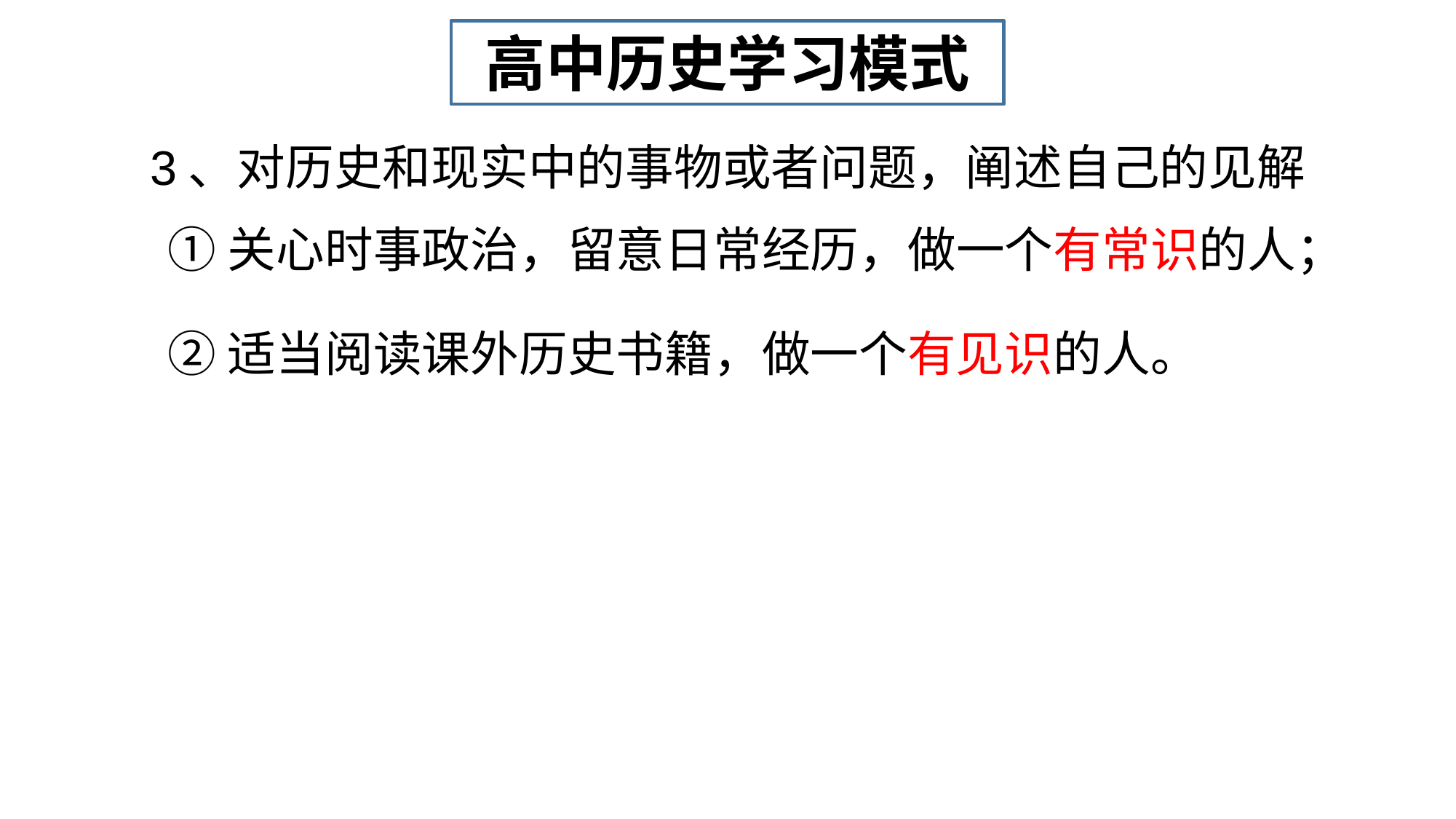

高中历史学习模式
3、对历史和现实中的事物或者问题，阐述自己的见解
①关心时事政治，留意日常经历，做一个有常识的人；
②适当阅读课外历史书籍，做一个有见识的人。